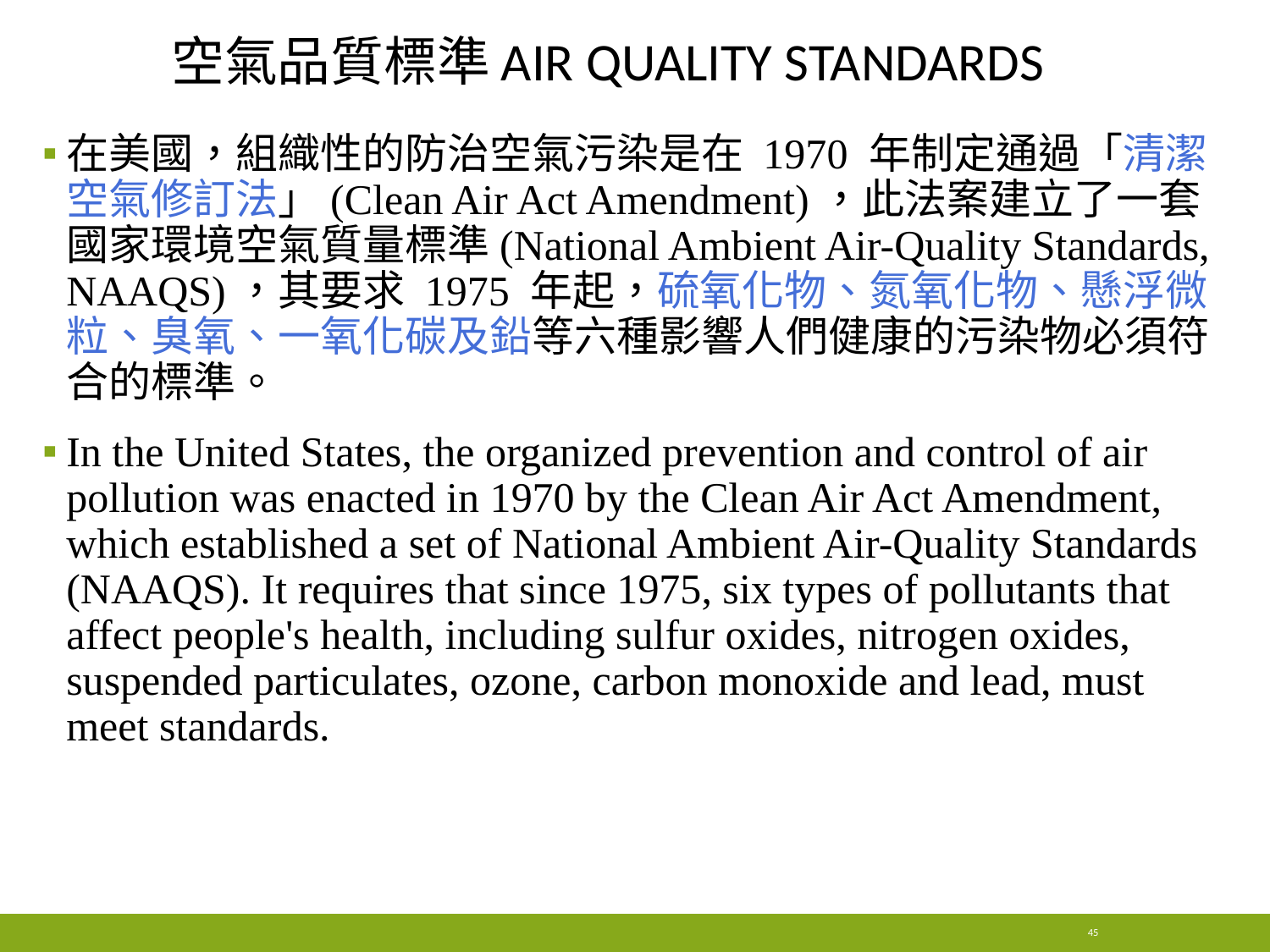

# 空氣品質標準air quality standards
在美國，組織性的防治空氣污染是在 1970 年制定通過「清潔空氣修訂法」(Clean Air Act Amendment)，此法案建立了一套國家環境空氣質量標準(National Ambient Air-Quality Standards, NAAQS)，其要求 1975 年起，硫氧化物、氮氧化物、懸浮微粒、臭氧、一氧化碳及鉛等六種影響人們健康的污染物必須符合的標準。
In the United States, the organized prevention and control of air pollution was enacted in 1970 by the Clean Air Act Amendment, which established a set of National Ambient Air-Quality Standards (NAAQS). It requires that since 1975, six types of pollutants that affect people's health, including sulfur oxides, nitrogen oxides, suspended particulates, ozone, carbon monoxide and lead, must meet standards.
45